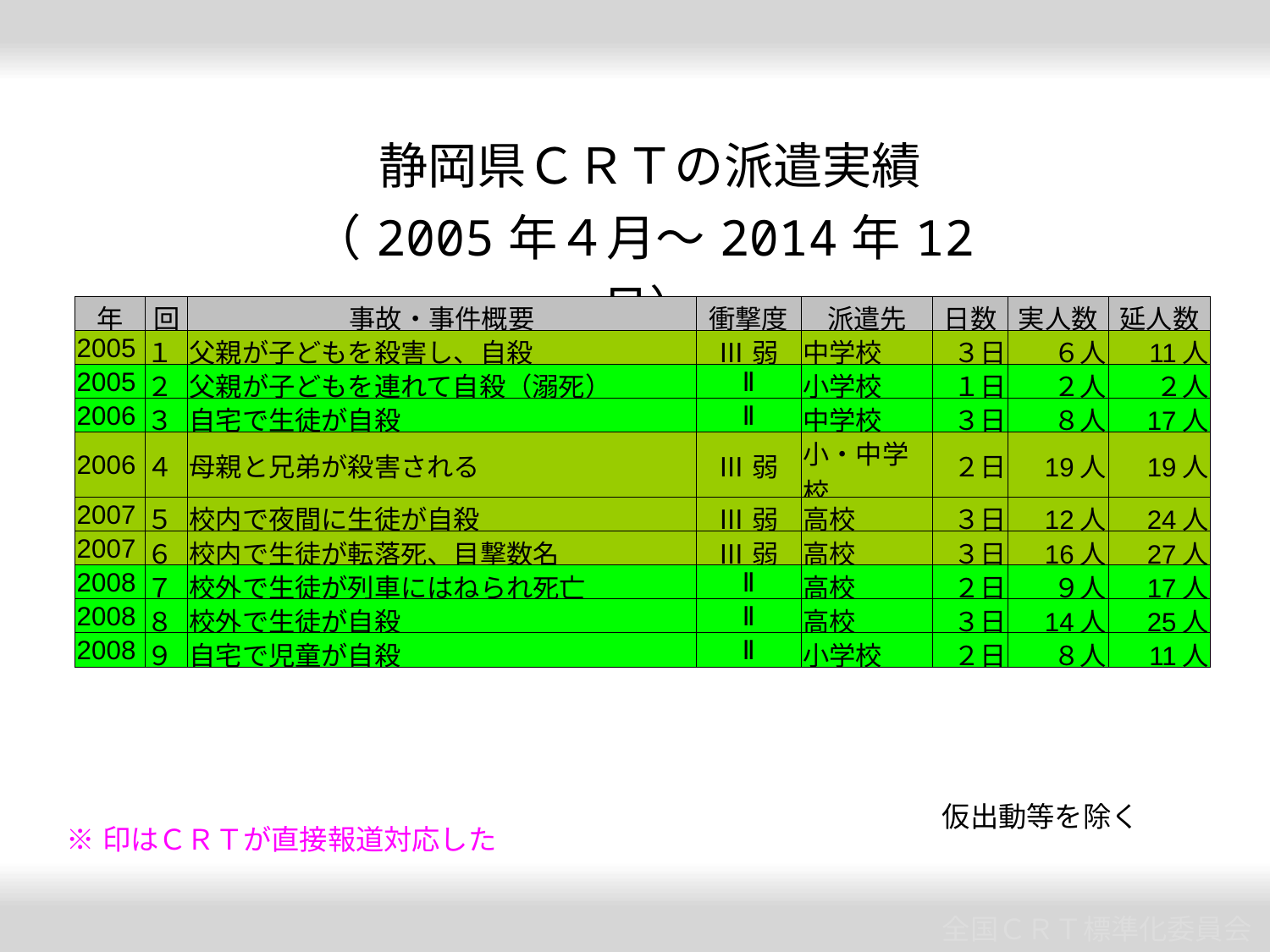

| 静岡県ＣＲＴの派遣実績 （2005年４月～2014年12月） |
| --- |
| 年 | 回 | 事故・事件概要 | 衝撃度 | 派遣先 | 日数 | 実人数 | 延人数 |
| --- | --- | --- | --- | --- | --- | --- | --- |
| 2005 | １ | 父親が子どもを殺害し、自殺 | Ⅲ弱 | 中学校 | ３日 | ６人 | 11人 |
| 2005 | ２ | 父親が子どもを連れて自殺（溺死） | Ⅱ | 小学校 | １日 | ２人 | ２人 |
| 2006 | ３ | 自宅で生徒が自殺 | Ⅱ | 中学校 | ３日 | ８人 | 17人 |
| 2006 | ４ | 母親と兄弟が殺害される | Ⅲ弱 | 小・中学校 | ２日 | 19人 | 19人 |
| 2007 | ５ | 校内で夜間に生徒が自殺 | Ⅲ弱 | 高校 | ３日 | 12人 | 24人 |
| 2007 | ６ | 校内で生徒が転落死、目撃数名 | Ⅲ弱 | 高校 | ３日 | 16人 | 27人 |
| 2008 | ７ | 校外で生徒が列車にはねられ死亡 | Ⅱ | 高校 | ２日 | ９人 | 17人 |
| 2008 | ８ | 校外で生徒が自殺 | Ⅱ | 高校 | ３日 | 14人 | 25人 |
| 2008 | ９ | 自宅で児童が自殺 | Ⅱ | 小学校 | ２日 | ８人 | 11人 |
仮出動等を除く
| ※印はＣＲＴが直接報道対応した |
| --- |
全国ＣＲＴ標準化委員会